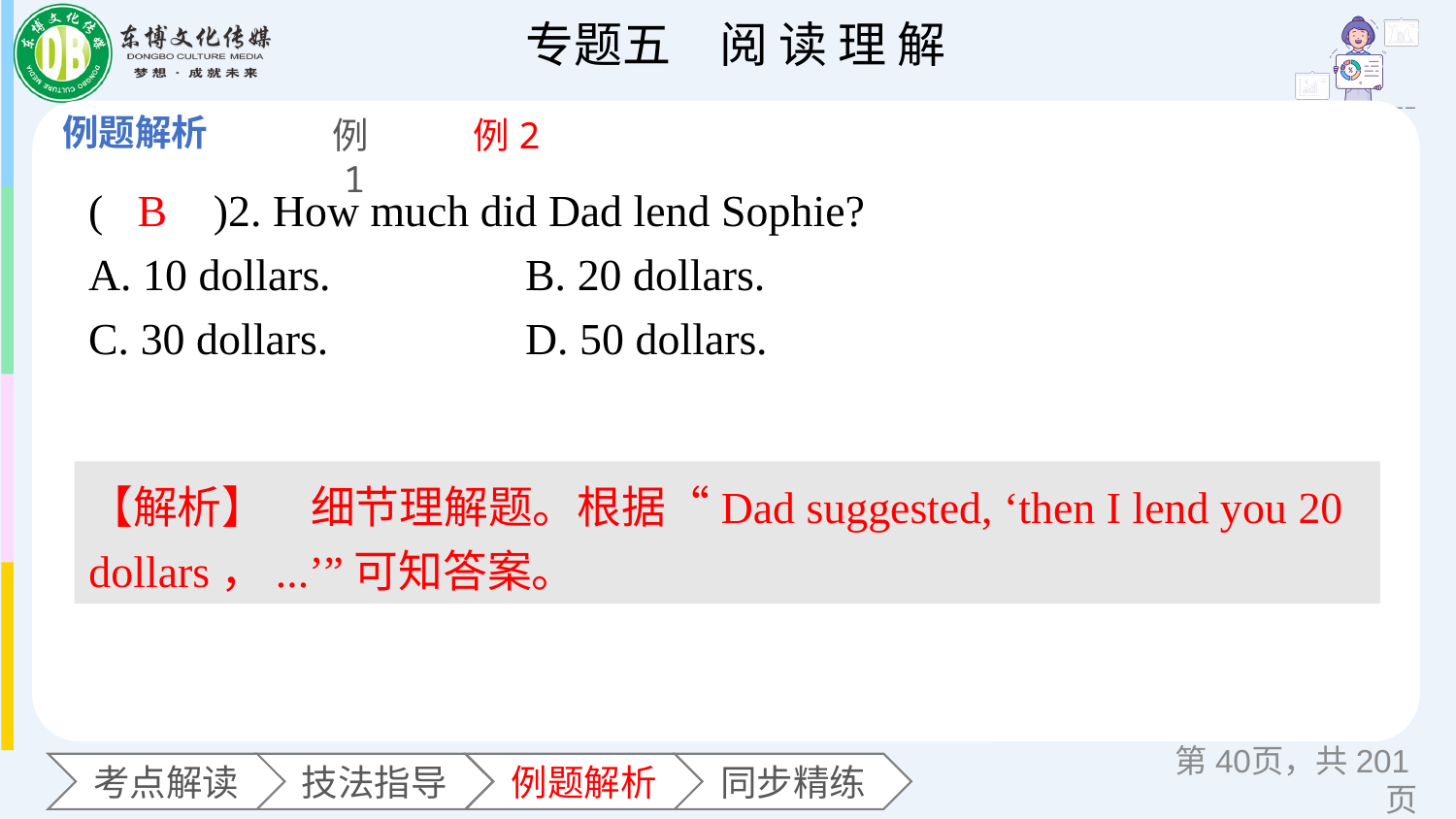

例1
例2
(　　)2. How much did Dad lend Sophie?
A. 10 dollars.    		B. 20 dollars.
C. 30 dollars.    		D. 50 dollars.
B
【解析】　细节理解题。根据“Dad suggested, ‘then I lend you 20 dollars，...’”可知答案。
第40页，共201页